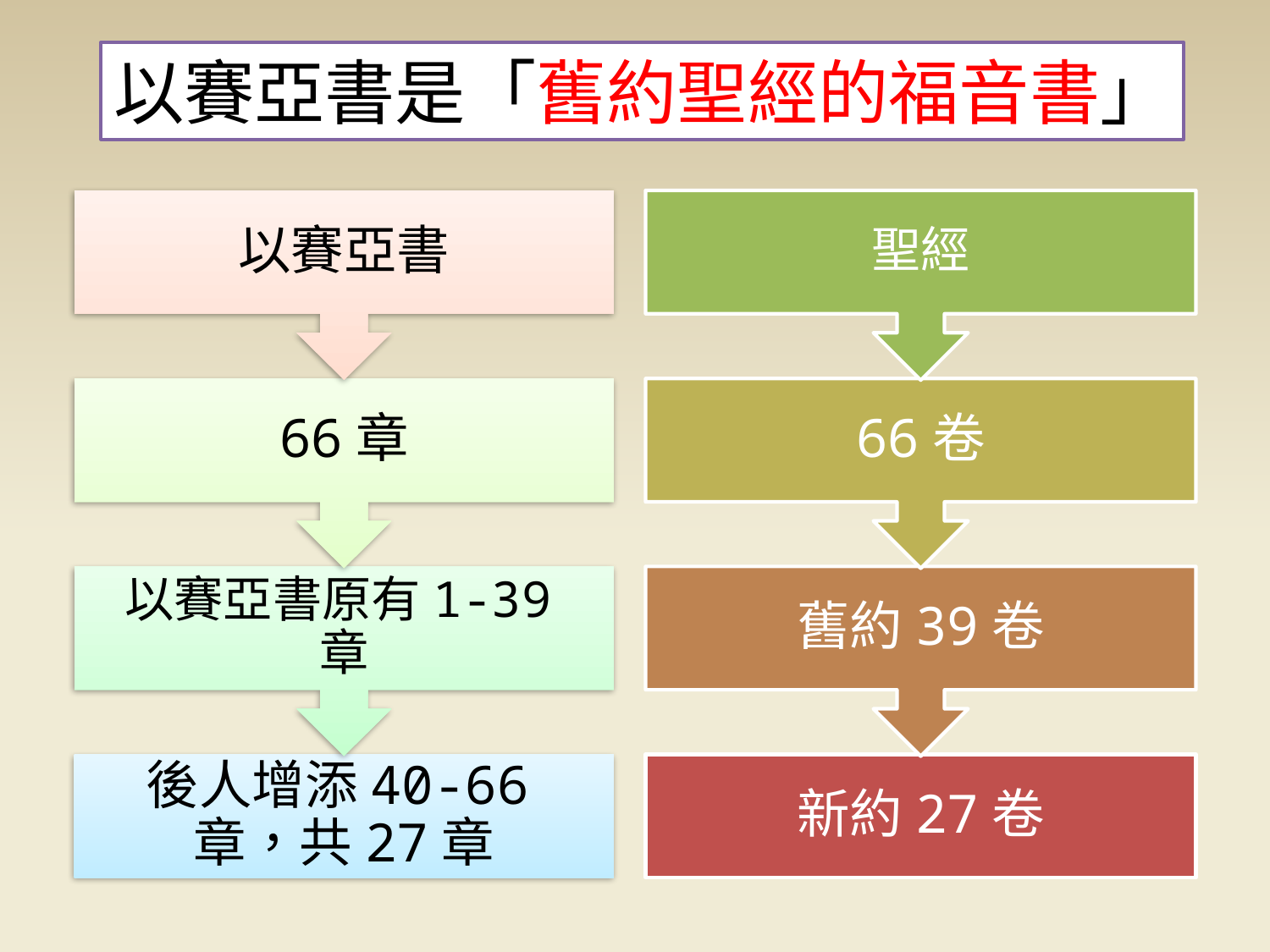

以賽亞書是「舊約聖經的福音書」
後人增添40-66章，共27章
以賽亞書原有1-39章
66章
以賽亞書
新約27卷
舊約39卷
66卷
聖經
提比哩亞